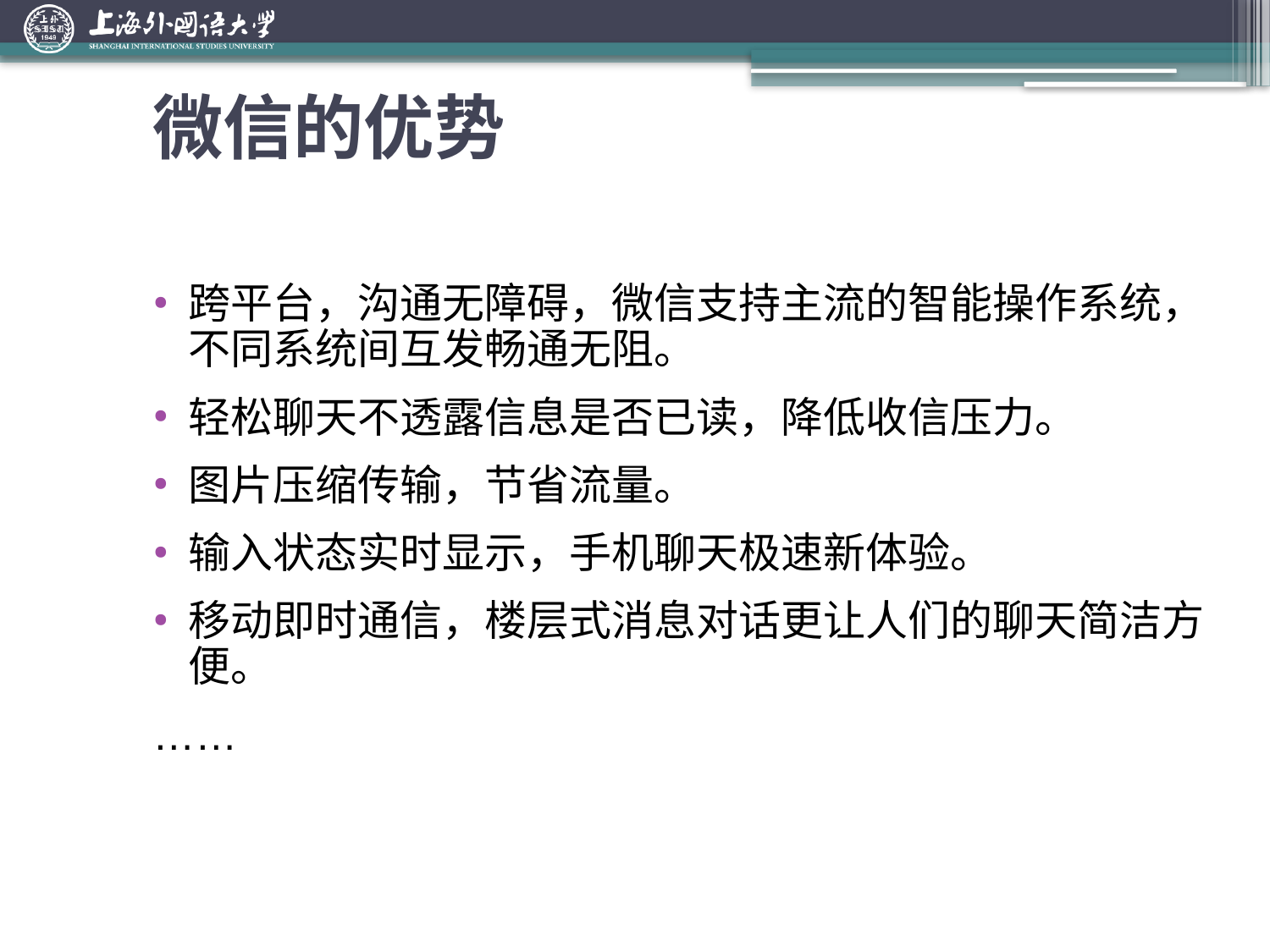

# 微信的优势
跨平台，沟通无障碍，微信支持主流的智能操作系统，不同系统间互发畅通无阻。
轻松聊天不透露信息是否已读，降低收信压力。
图片压缩传输，节省流量。
输入状态实时显示，手机聊天极速新体验。
移动即时通信，楼层式消息对话更让人们的聊天简洁方便。
……